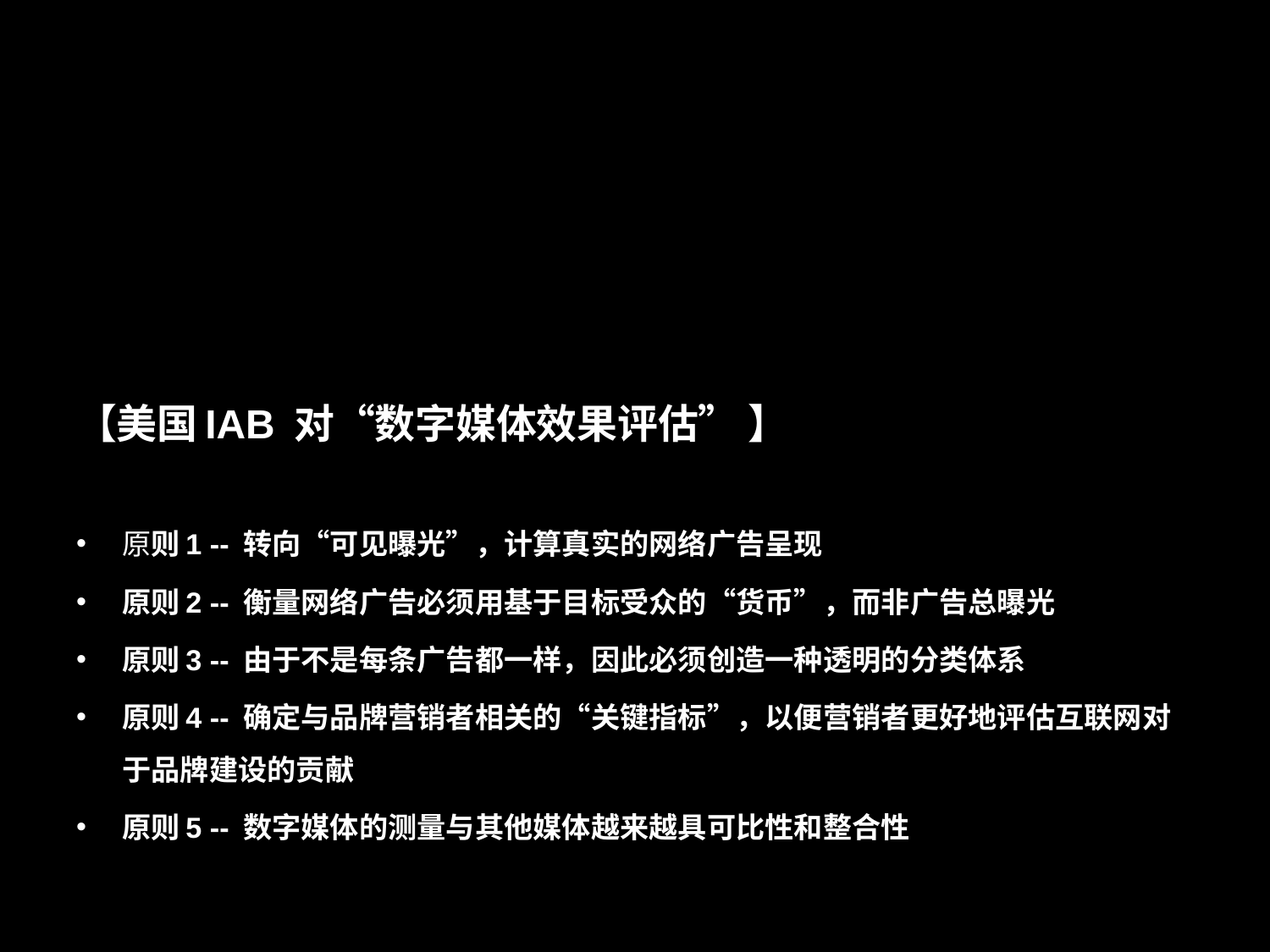

#

【美国IAB 对“数字媒体效果评估” 】

原则1 -- 转向“可见曝光”，计算真实的网络广告呈现
原则2 -- 衡量网络广告必须用基于目标受众的“货币”，而非广告总曝光
原则3 -- 由于不是每条广告都一样，因此必须创造一种透明的分类体系
原则4 -- 确定与品牌营销者相关的“关键指标”，以便营销者更好地评估互联网对于品牌建设的贡献
原则5 -- 数字媒体的测量与其他媒体越来越具可比性和整合性